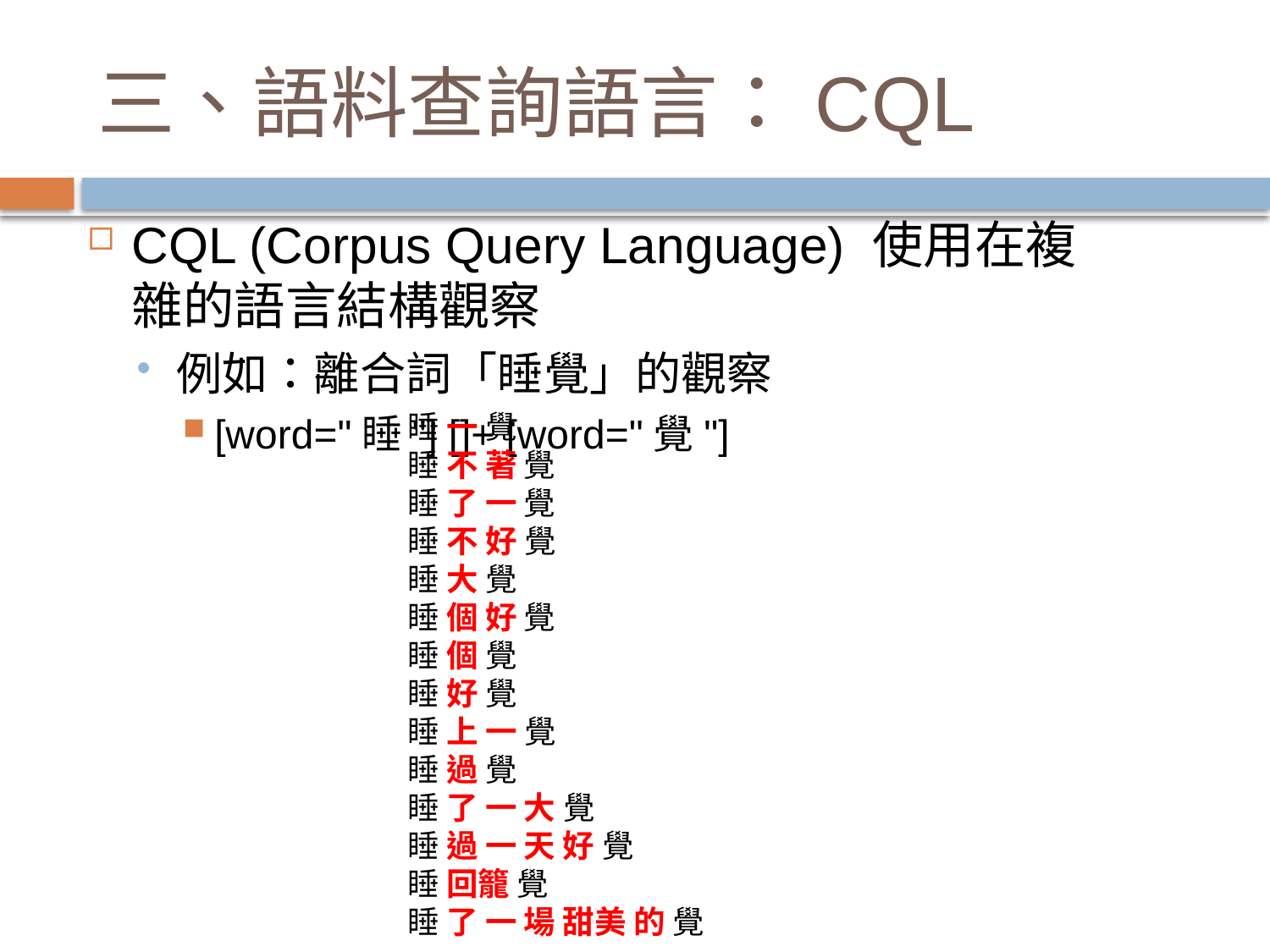

# 三、語料查詢語言：CQL
CQL (Corpus Query Language) 使用在複雜的語言結構觀察
例如：離合詞「睡覺」的觀察
[word="睡"] []+ [word="覺"]

睡 一 覺
睡 不 著 覺
睡 了 一 覺
睡 不 好 覺
睡 大 覺
睡 個 好 覺
睡 個 覺
睡 好 覺
睡 上 一 覺
睡 過 覺
睡 了 一 大 覺
睡 過 一 天 好 覺
睡 回籠 覺
睡 了 一 場 甜美 的 覺